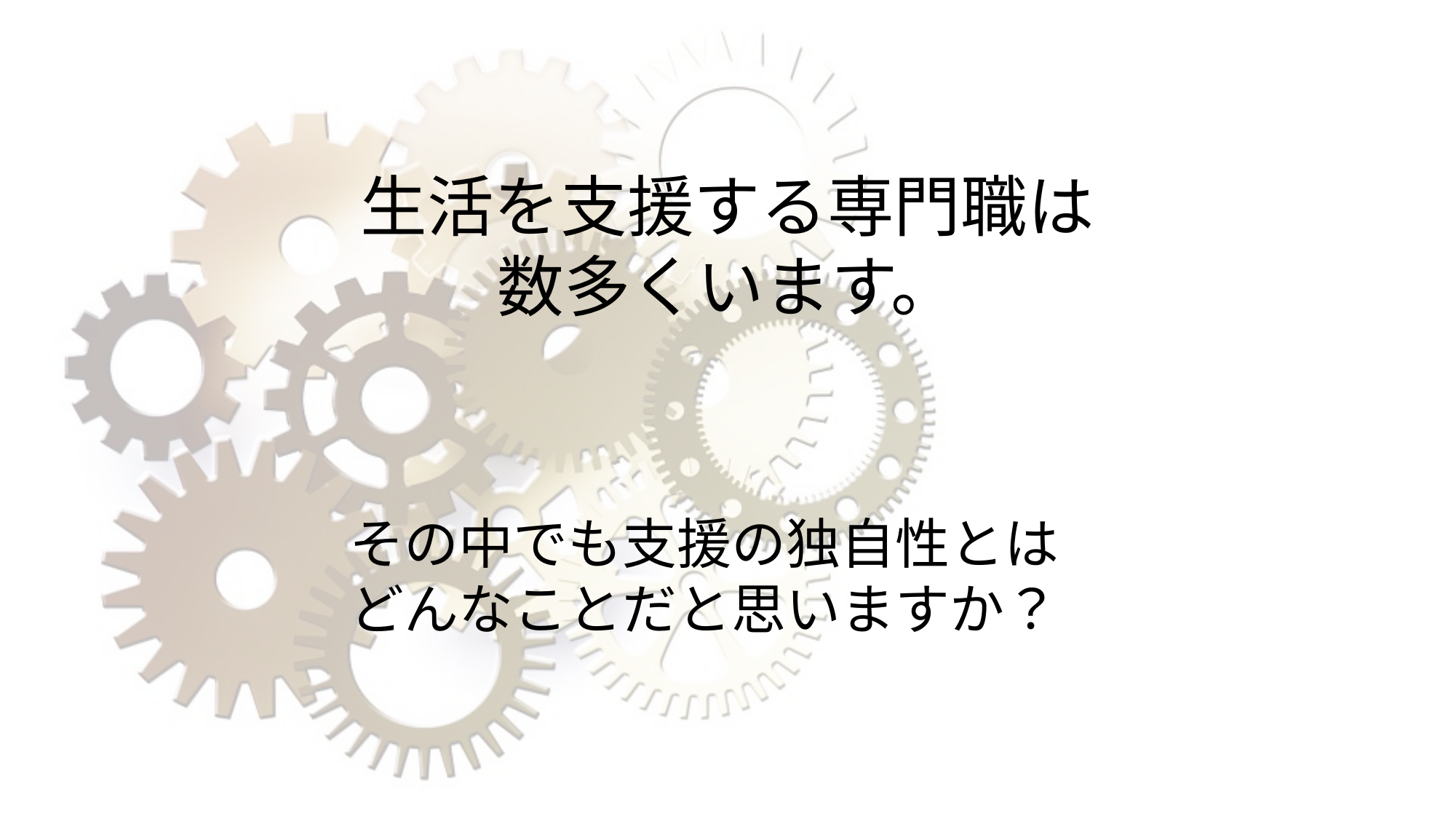

生活を支援する専門職は
数多くいます。
その中でも支援の独自性とは
どんなことだと思いますか？